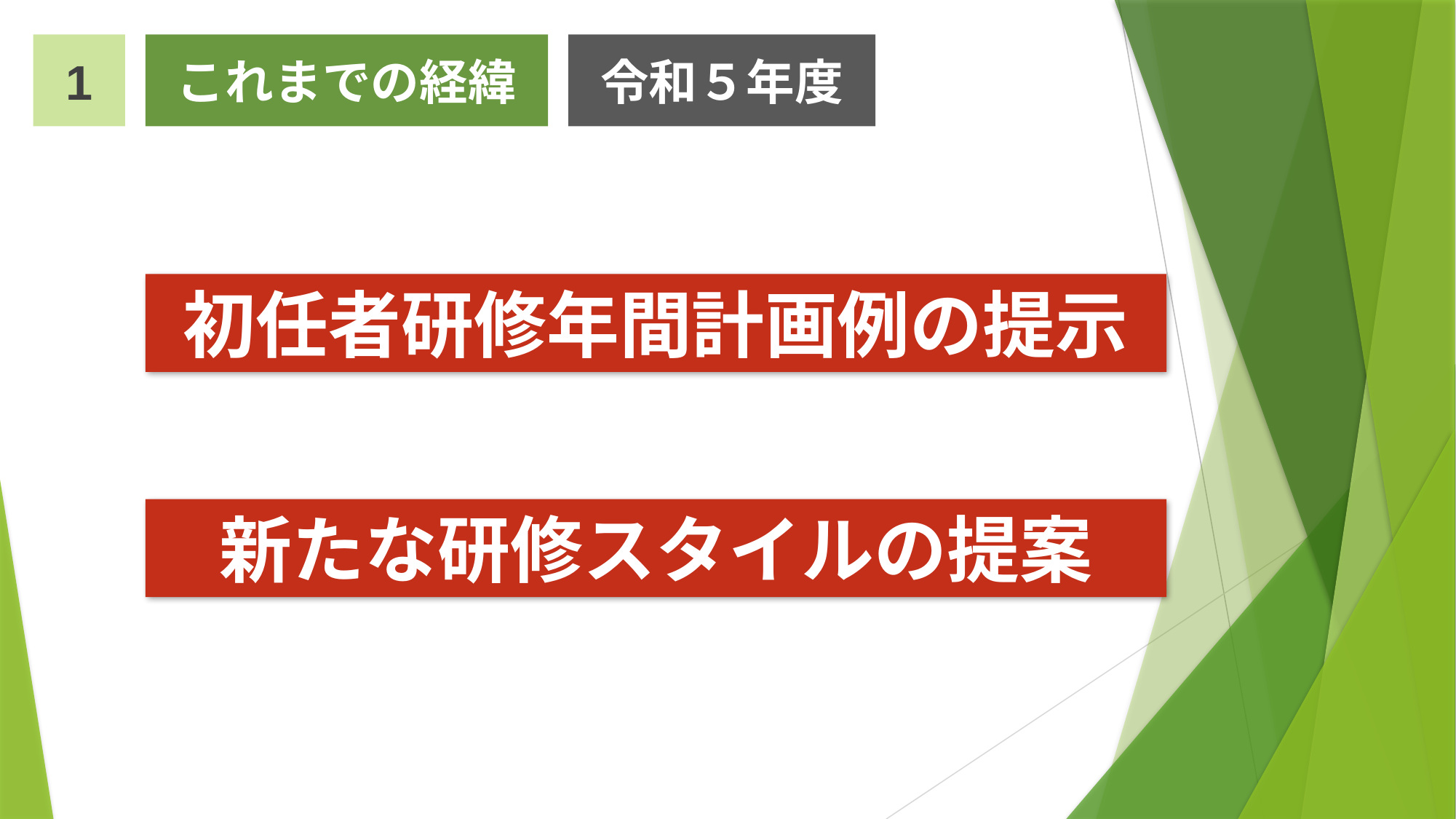

令和５年度
1
これまでの経緯
初任者研修年間計画例の提示
新たな研修スタイルの提案